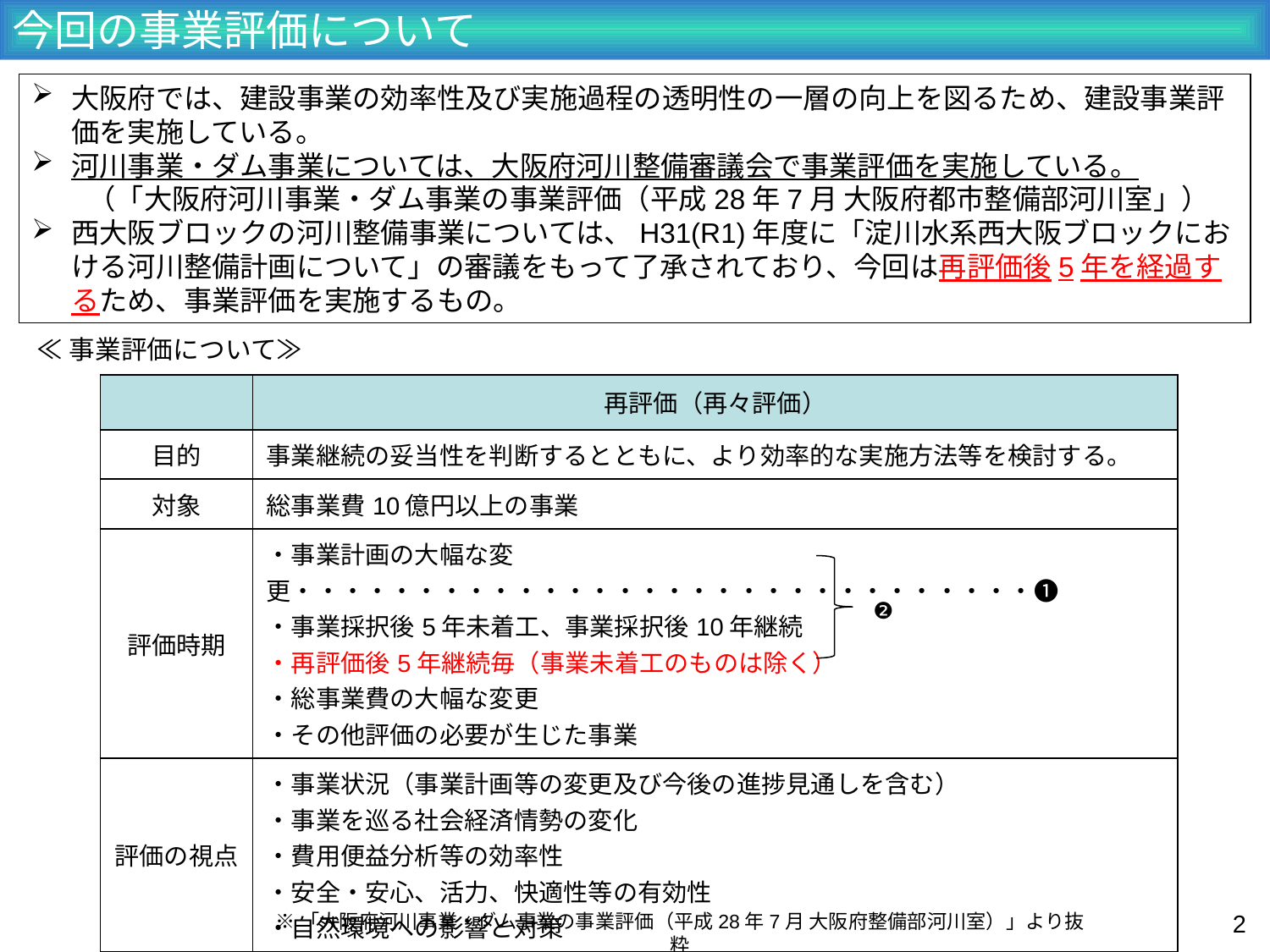

今回の事業評価について
大阪府では、建設事業の効率性及び実施過程の透明性の一層の向上を図るため、建設事業評価を実施している。
河川事業・ダム事業については、大阪府河川整備審議会で事業評価を実施している。
　　（「大阪府河川事業・ダム事業の事業評価（平成28年7月 大阪府都市整備部河川室」）
西大阪ブロックの河川整備事業については、H31(R1)年度に「淀川水系西大阪ブロックにおける河川整備計画について」の審議をもって了承されており、今回は再評価後5年を経過するため、事業評価を実施するもの。
≪事業評価について≫
|  | 再評価（再々評価） |
| --- | --- |
| 目的 | 事業継続の妥当性を判断するとともに、より効率的な実施方法等を検討する。 |
| 対象 | 総事業費10億円以上の事業 |
| 評価時期 | ・事業計画の大幅な変更・・・・・・・・・・・・・・・・・・・・・・・・・・・・・・❶ ・事業採択後5年未着工、事業採択後10年継続 ・再評価後5年継続毎（事業未着工のものは除く） ・総事業費の大幅な変更 ・その他評価の必要が生じた事業 |
| 評価の視点 | ・事業状況（事業計画等の変更及び今後の進捗見通しを含む） ・事業を巡る社会経済情勢の変化 ・費用便益分析等の効率性 ・安全・安心、活力、快適性等の有効性 ・自然環境への影響と対策 |
| 審議方法 | ❶の場合は、河川整備計画（案・変更案）の審議・了承 ❷の場合は、再評価（再々評価）調査により審議 |

❷
2
※「大阪府河川事業・ダム事業の事業評価（平成28年7月 大阪府整備部河川室）」より抜粋